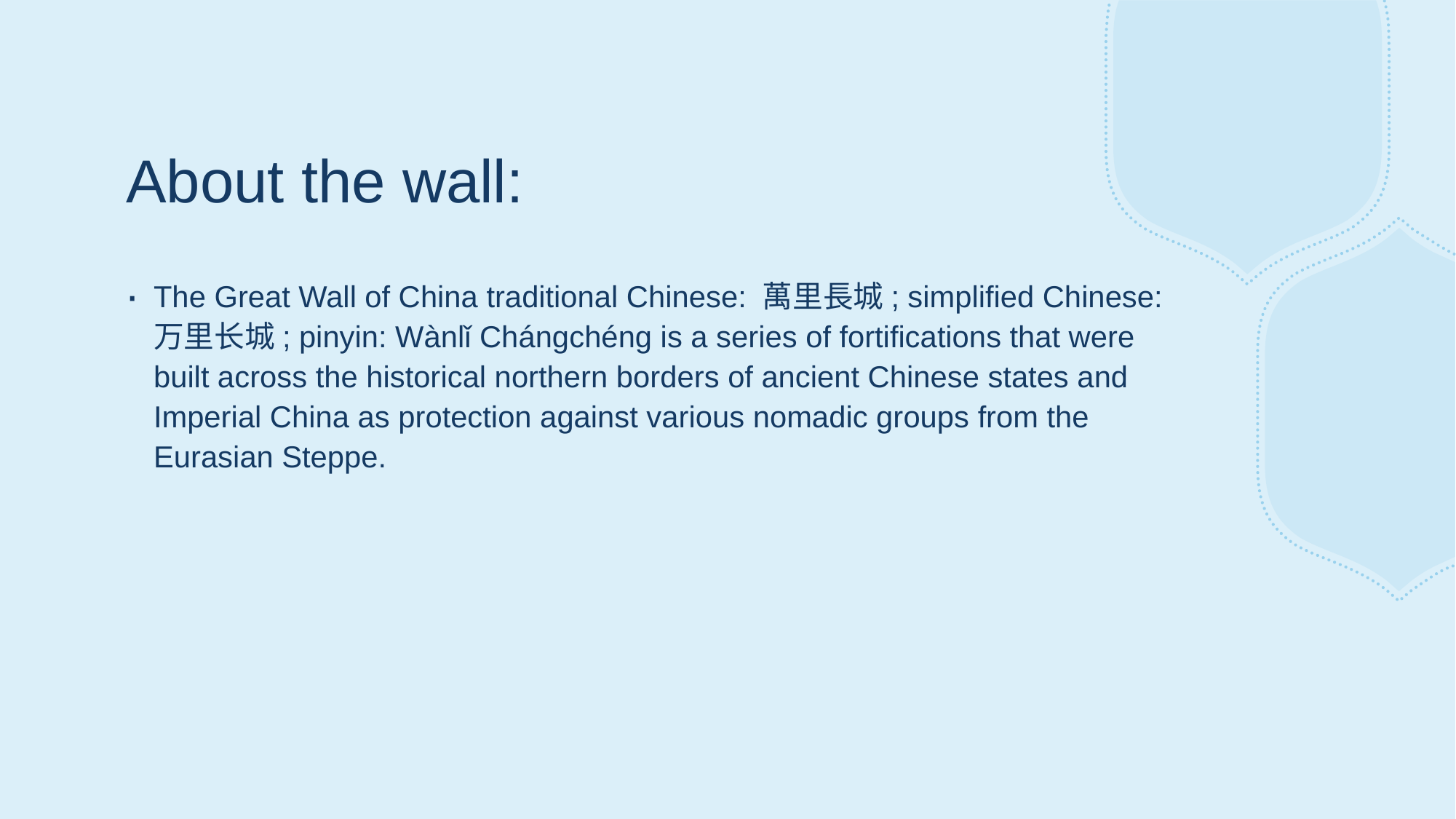

# About the wall:
The Great Wall of China traditional Chinese: 萬里長城; simplified Chinese: 万里长城; pinyin: Wànlǐ Chángchéng is a series of fortifications that were built across the historical northern borders of ancient Chinese states and Imperial China as protection against various nomadic groups from the Eurasian Steppe.